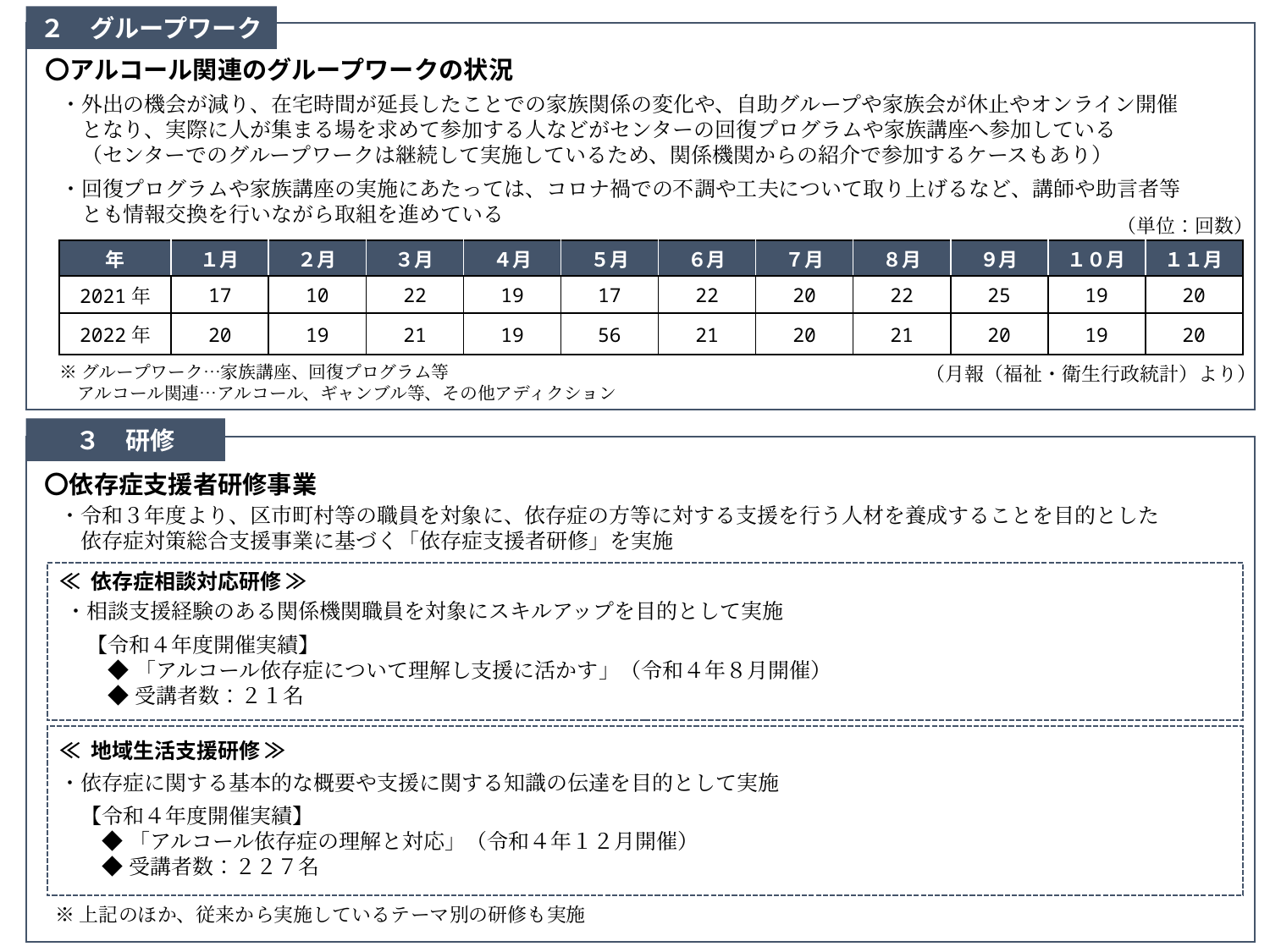

２　グループワーク

〇アルコール関連のグループワークの状況
・外出の機会が減り、在宅時間が延長したことでの家族関係の変化や、自助グループや家族会が休止やオンライン開催
　となり、実際に人が集まる場を求めて参加する人などがセンターの回復プログラムや家族講座へ参加している
　（センターでのグループワークは継続して実施しているため、関係機関からの紹介で参加するケースもあり）

・回復プログラムや家族講座の実施にあたっては、コロナ禍での不調や工夫について取り上げるなど、講師や助言者等
　とも情報交換を行いながら取組を進めている
（単位：回数）
| 年 | １月 | ２月 | ３月 | ４月 | ５月 | ６月 | ７月 | ８月 | ９月 | １０月 | １１月 |
| --- | --- | --- | --- | --- | --- | --- | --- | --- | --- | --- | --- |
| 2021年 | 17 | 10 | 22 | 19 | 17 | 22 | 20 | 22 | 25 | 19 | 20 |
| 2022年 | 20 | 19 | 21 | 19 | 56 | 21 | 20 | 21 | 20 | 19 | 20 |
※グループワーク…家族講座、回復プログラム等
　アルコール関連…アルコール、ギャンブル等、その他アディクション
（月報（福祉・衛生行政統計）より）
３　研修

〇依存症支援者研修事業
・令和３年度より、区市町村等の職員を対象に、依存症の方等に対する支援を行う人材を養成することを目的とした
　依存症対策総合支援事業に基づく「依存症支援者研修」を実施
≪ 依存症相談対応研修 ≫

・相談支援経験のある関係機関職員を対象にスキルアップを目的として実施

　【令和４年度開催実績】
　　◆ 「アルコール依存症について理解し支援に活かす」（令和４年８月開催）
　　◆ 受講者数：２１名

≪ 地域生活支援研修 ≫
・依存症に関する基本的な概要や支援に関する知識の伝達を目的として実施

　【令和４年度開催実績】
　　◆ 「アルコール依存症の理解と対応」（令和４年１２月開催）
　　◆ 受講者数：２２７名
※上記のほか、従来から実施しているテーマ別の研修も実施